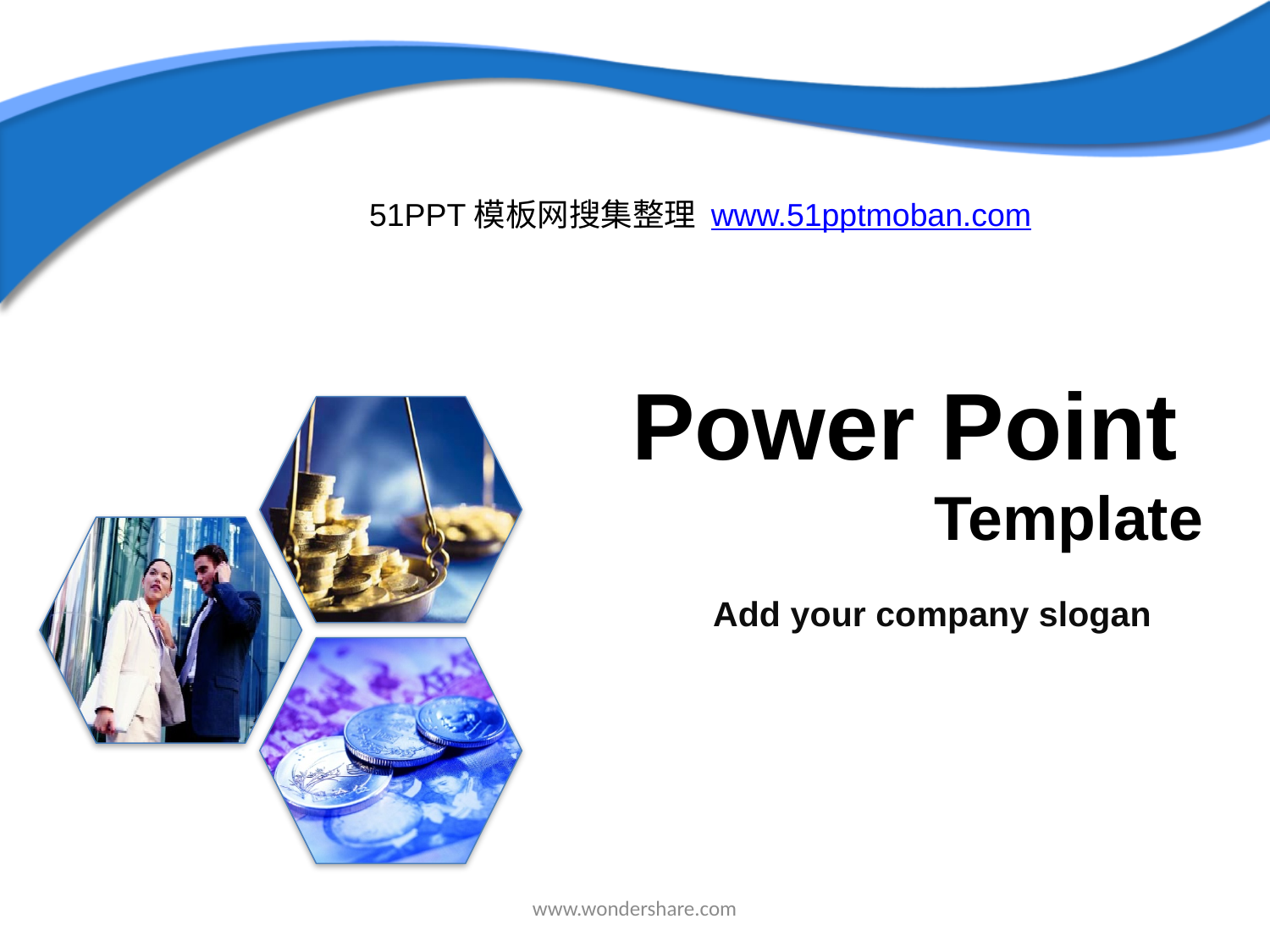

51PPT模板网搜集整理 www.51pptmoban.com
# Power Point Template
Add your company slogan

www.wondershare.com